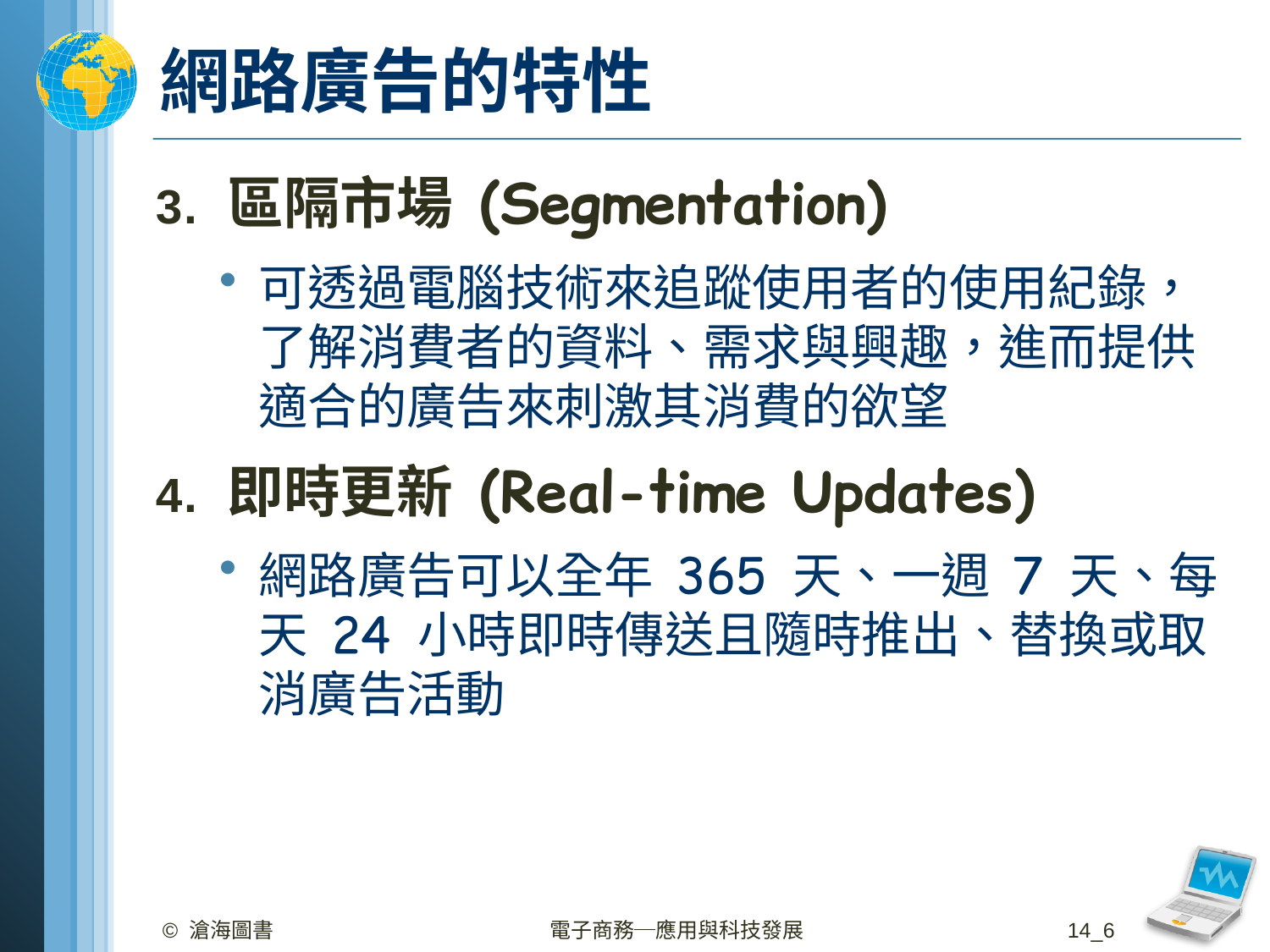

# 網路廣告的特性
區隔市場 (Segmentation)
可透過電腦技術來追蹤使用者的使用紀錄，了解消費者的資料、需求與興趣，進而提供適合的廣告來刺激其消費的欲望
即時更新 (Real-time Updates)
網路廣告可以全年 365 天、一週 7 天、每天 24 小時即時傳送且隨時推出、替換或取消廣告活動
© 滄海圖書
電子商務─應用與科技發展
14_6